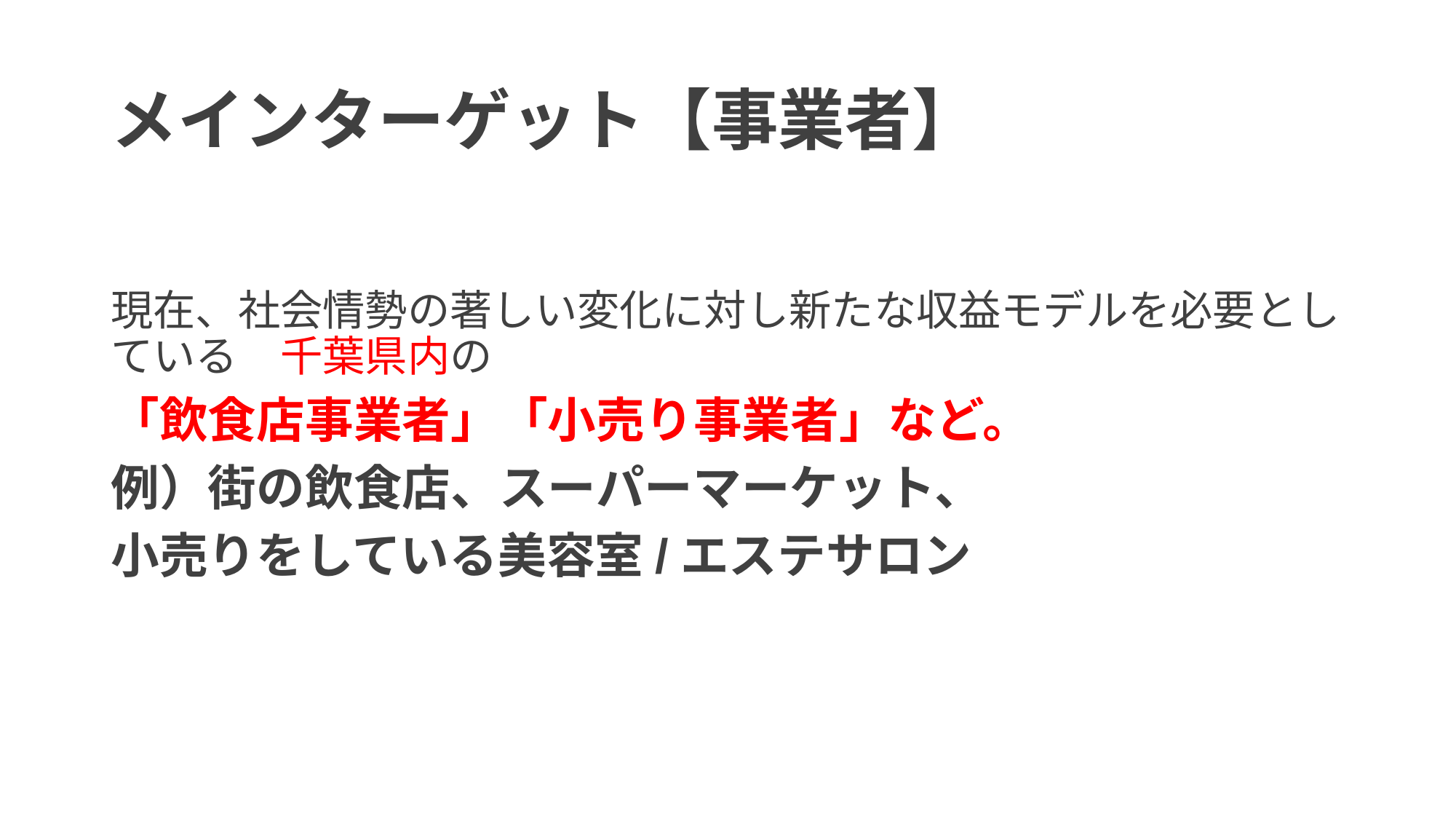

# メインターゲット【事業者】

現在、社会情勢の著しい変化に対し新たな収益モデルを必要としている　千葉県内の
「飲食店事業者」「小売り事業者」など。
例）街の飲食店、スーパーマーケット、
小売りをしている美容室/エステサロン